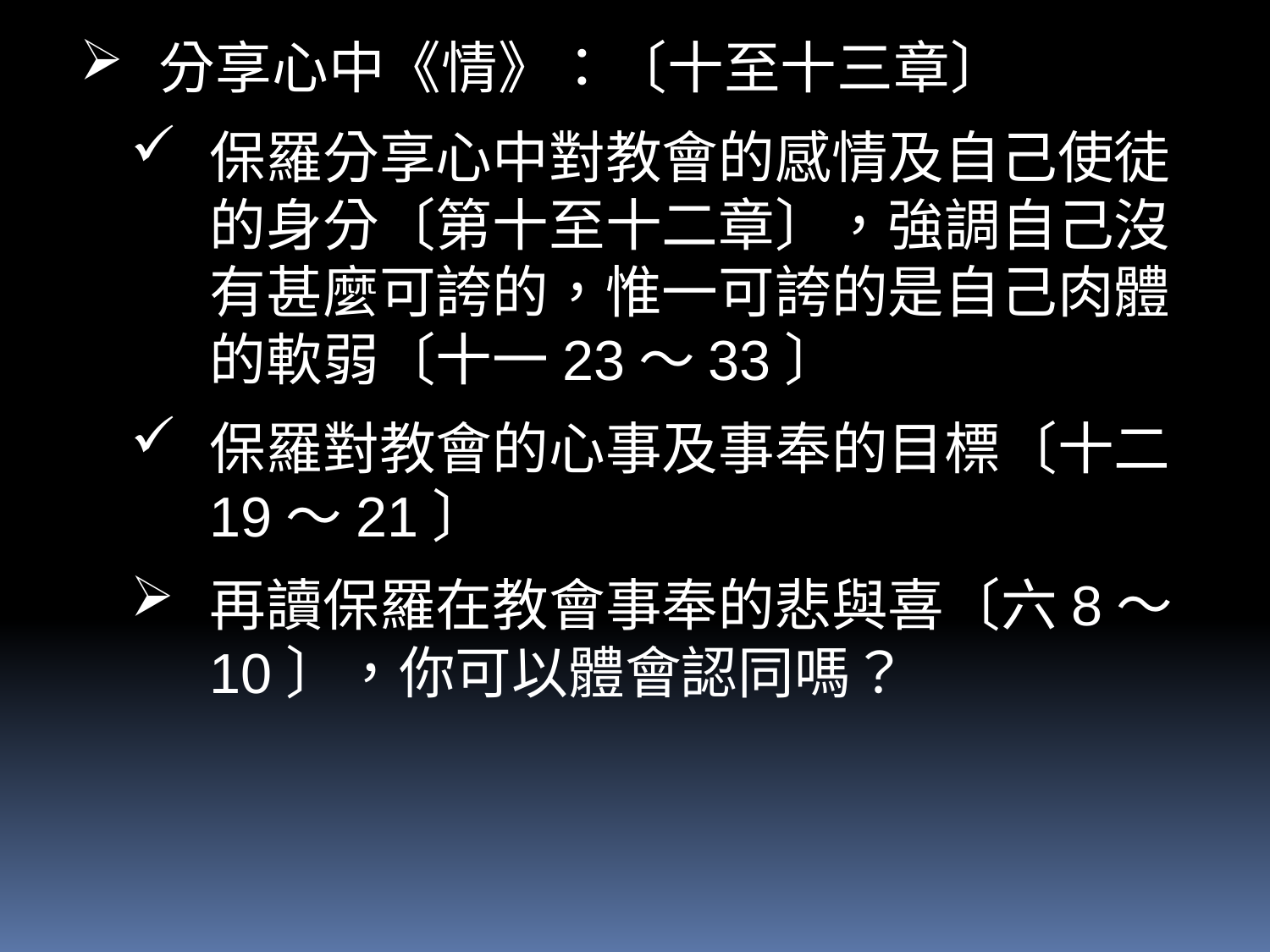

分享心中《情》：〔十至十三章〕
保羅分享心中對教會的感情及自己使徒的身分〔第十至十二章〕，強調自己沒有甚麼可誇的，惟一可誇的是自己肉體的軟弱〔十一23～33〕
保羅對教會的心事及事奉的目標〔十二19～21〕
再讀保羅在教會事奉的悲與喜〔六8～10〕，你可以體會認同嗎？